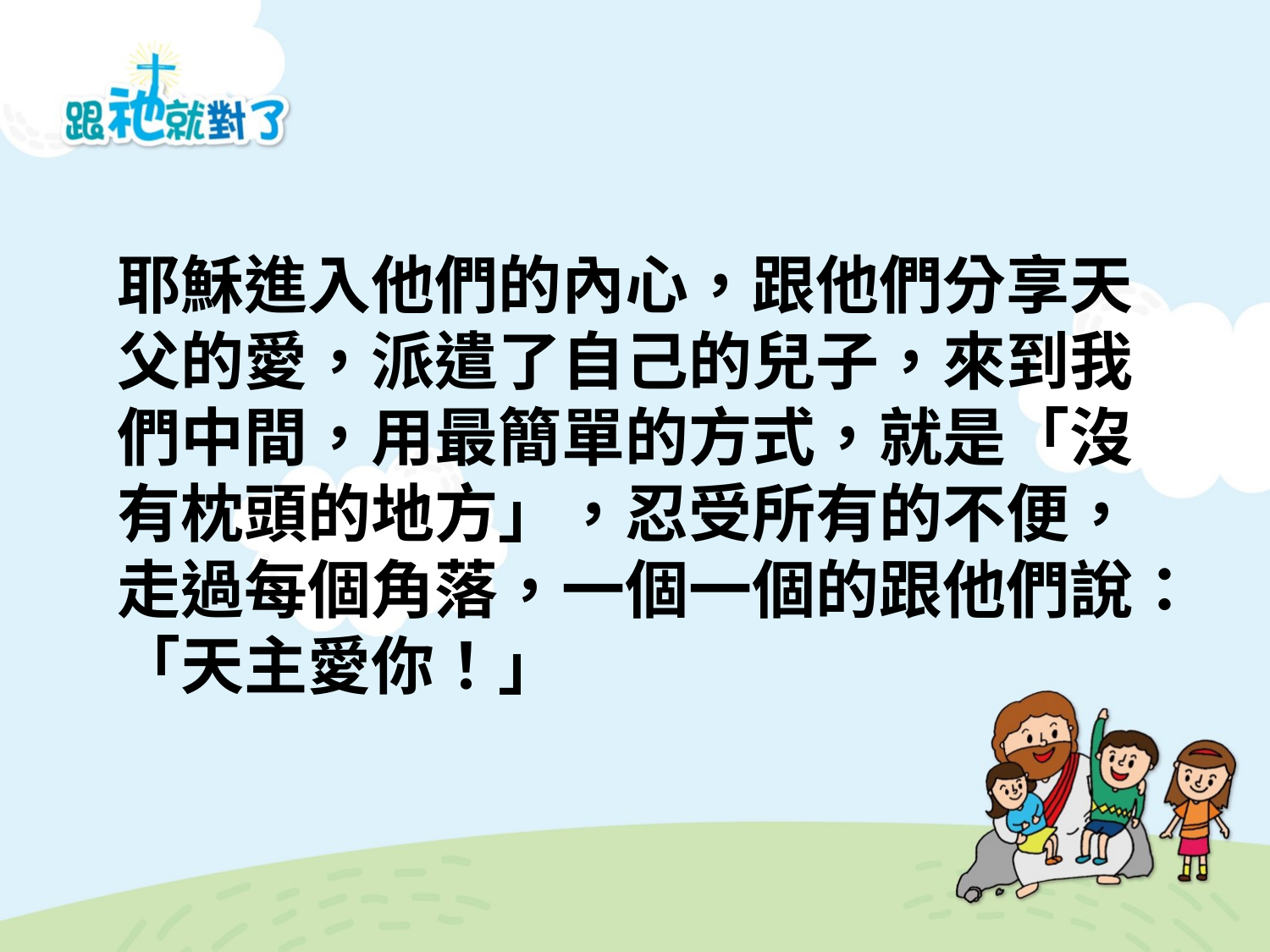

耶穌進入他們的內心，跟他們分享天父的愛，派遣了自己的兒子，來到我們中間，用最簡單的方式，就是「沒有枕頭的地方」，忍受所有的不便，走過每個角落，一個一個的跟他們說：「天主愛你！」